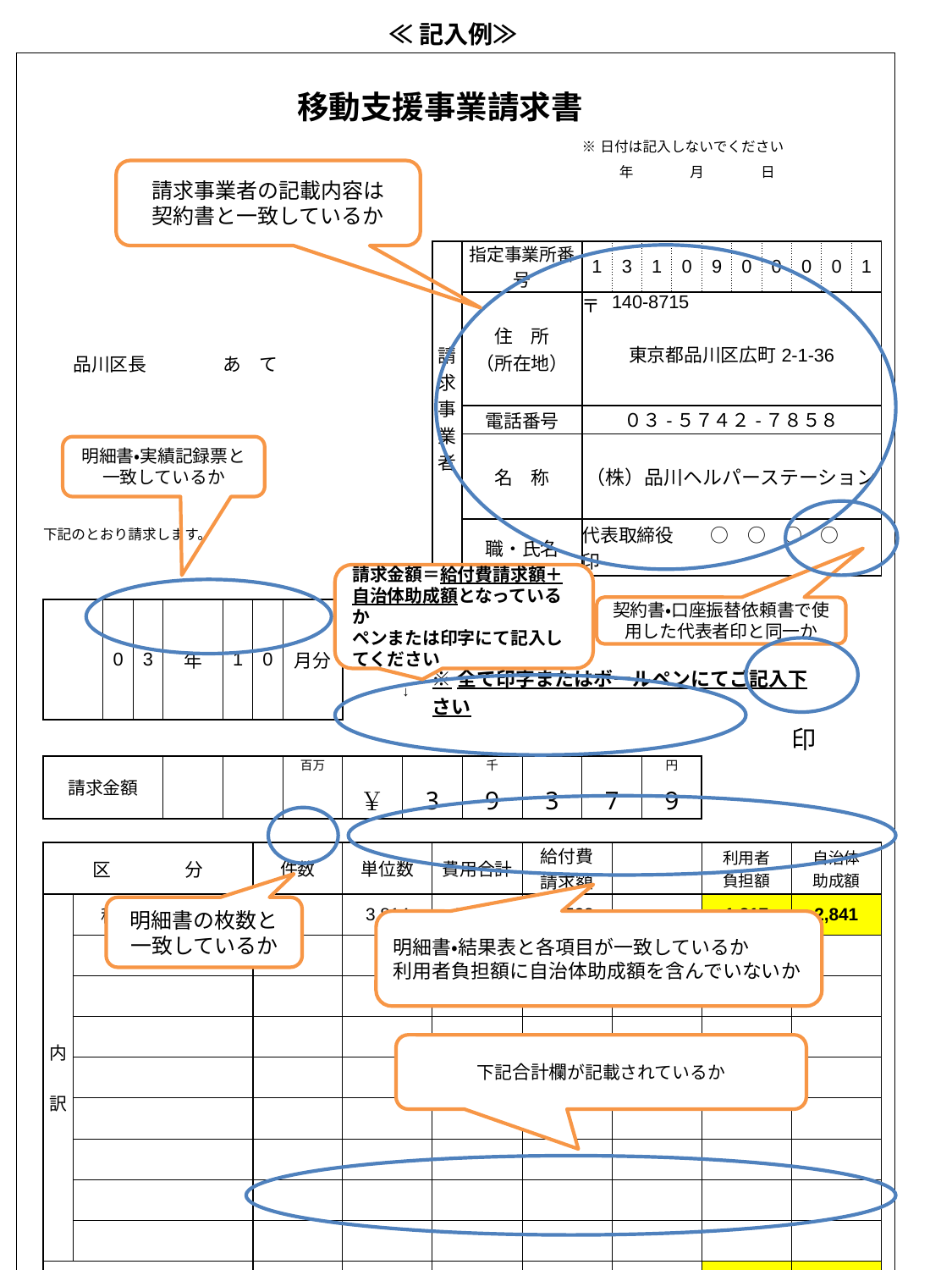

≪記入例≫
|  |  |  |  |  |  |  |  |  |  |  |  |  |  |  |  |  |  |  |  |  |  |  |  |  |  |  |  |  |  |  |
| --- | --- | --- | --- | --- | --- | --- | --- | --- | --- | --- | --- | --- | --- | --- | --- | --- | --- | --- | --- | --- | --- | --- | --- | --- | --- | --- | --- | --- | --- | --- |
|  | 移動支援事業請求書 |  |  |  |  |  |  |  |  |  |  |  |  |  |  |  |  |  |  |  |  |  |  |  |  |  |  |  |  |  |
|  |  |  |  |  |  |  |  |  |  |  |  |  |  |  |  |  |  |  |  |  |  |  |  |  |  |  |  |  |  |  |
|  |  |  |  |  |  |  |  |  |  |  |  |  |  |  |  |  |  |  |  | ※日付は記入しないでください |  |  |  |  |  |  |  |  |  |  |
|  |  |  |  |  |  |  |  |  |  |  |  |  |  |  |  |  |  |  | 年　　　　月　　　　日 |  |  |  |  |  |  |  |  |  |  |  |
|  |  |  |  |  |  |  |  |  |  |  |  |  |  |  |  |  |  |  |  |  |  |  |  |  |  |  |  |  |  |  |
|  |  |  |  |  |  |  |  |  |  |  |  |  |  |  |  |  |  |  |  |  |  |  |  |  |  |  |  |  |  |  |
|  |  |  |  |  |  |  |  |  |  |  |  |  |  |  | 請求事業者 | 指定事業所番号 |  |  |  | 1 | 3 | 1 | 0 | 9 | 0 | 0 | 0 | 0 | 1 |  |
|  |  |  |  |  |  |  |  |  |  |  |  |  |  |  |  | 住　所 （所在地） |  |  |  | 〒 | 140-8715 |  |  |  |  |  |  |  |  |  |
|  |  |  |  |  |  |  |  |  |  |  |  |  |  |  |  |  |  |  |  | 東京都品川区広町2-1-36 |  |  |  |  |  |  |  |  |  |  |
|  |  |  | 品川区長 |  |  |  |  | あ　て |  |  |  |  |  |  |  |  |  |  |  |  |  |  |  |  |  |  |  |  |  |  |
|  |  |  |  |  |  |  |  |  |  |  |  |  |  |  |  |  |  |  |  |  |  |  |  |  |  |  |  |  |  |  |
|  |  |  |  |  |  |  |  |  |  |  |  |  |  |  |  | 電話番号 |  |  |  | ０３-５７４２-７８５８ |  |  |  |  |  |  |  |  |  |  |
|  |  |  |  |  |  |  |  |  |  |  |  |  |  |  |  | 名　称 |  |  |  | （株）品川ヘルパーステーション |  |  |  |  |  |  |  |  |  |  |
|  |  |  |  |  |  |  |  |  |  |  |  |  |  |  |  |  |  |  |  |  |  |  |  |  |  |  |  |  |  |  |
|  |  |  |  |  |  |  |  |  |  |  |  |  |  |  |  |  |  |  |  |  |  |  |  |  |  |  |  |  |  |  |
|  |  | 下記のとおり請求します。 |  |  |  |  |  |  |  |  |  |  |  |  |  | 職・氏名 |  |  |  | 代表取締役　　○　○　○　○　　印 |  |  |  |  |  |  |  |  |  |  |
|  |  |  |  |  |  |  |  |  |  |  |  |  |  |  |  |  |  |  |  |  |  |  |  |  |  |  |  |  |  |  |
|  |  |  |  |  |  |  |  |  |  |  |  |  |  |  |  |  |  |  |  |  |  |  |  |  |  |  |  |  |  |  |
|  |  |  |  | 0 | 3 | 年 |  | 1 | 0 | 月分 |  |  |  |  | ￥3,9379＝36,538+2,841 |  |  |  |  |  |  |  |  |  |  |  |  |  |  |  |
|  |  |  |  |  |  |  |  |  |  |  |  |  |  | ↓ | ※全て印字またはボールペンにてご記入下さい |  |  |  |  |  |  |  |  |  |  |  |  |  |  |  |
|  |  |  |  |  |  |  |  |  |  |  |  |  |  |  |  |  |  |  |  |  |  |  |  |  |  |  | 印 |  |  |  |
|  |  | 請求金額 |  |  |  |  |  |  |  | 百万 |  |  |  |  |  | 千 |  |  |  |  |  | 円 |  |  |  |  |  |  |  |  |
|  |  |  |  |  |  |  |  |  |  |  |  | ￥ |  | 3 |  | 9 |  | 3 |  | 7 |  | 9 |  |  |  |  |  |  |  |  |
|  |  |  |  |  |  |  |  |  |  |  |  |  |  |  |  |  |  |  |  |  |  |  |  |  |  |  |  |  |  |  |
|  |  | 区　　　　分 |  |  |  |  |  |  | 件数 |  |  | 単位数 |  |  | 費用合計 |  |  | 給付費 請求額 |  |  |  |  |  | 利用者 負担額 |  |  | 自治体 助成額 |  |  |  |
|  |  | 内　訳 | 移　動　支　援 |  |  |  |  |  | 1 |  |  | 3,814 |  |  | 40,596 |  |  | 36,538 |  |  |  |  |  | 1,217 |  |  | 2,841 |  |  |  |
|  |  |  |  |  |  |  |  |  |  |  |  |  |  |  |  |  |  |  |  |  |  |  |  |  |  |  |  |  |  |  |
|  |  |  |  |  |  |  |  |  |  |  |  |  |  |  |  |  |  |  |  |  |  |  |  |  |  |  |  |  |  |  |
|  |  |  |  |  |  |  |  |  |  |  |  |  |  |  |  |  |  |  |  |  |  |  |  |  |  |  |  |  |  |  |
|  |  |  |  |  |  |  |  |  |  |  |  |  |  |  |  |  |  |  |  |  |  |  |  |  |  |  |  |  |  |  |
|  |  |  |  |  |  |  |  |  |  |  |  |  |  |  |  |  |  |  |  |  |  |  |  |  |  |  |  |  |  |  |
|  |  |  |  |  |  |  |  |  |  |  |  |  |  |  |  |  |  |  |  |  |  |  |  |  |  |  |  |  |  |  |
|  |  |  |  |  |  |  |  |  |  |  |  |  |  |  |  |  |  |  |  |  |  |  |  |  |  |  |  |  |  |  |
|  |  |  |  |  |  |  |  |  |  |  |  |  |  |  |  |  |  |  |  |  |  |  |  |  |  |  |  |  |  |  |
|  |  | 合　　　計 |  |  |  |  |  |  | 1 |  |  | 3,814 |  |  | 40,596 |  |  | 36,538 |  |  |  |  |  | 1,217 |  |  | 2,841 |  |  |  |
|  |  |  |  |  |  |  |  |  |  |  |  |  |  |  |  |  |  |  |  |  |  |  |  |  |  |  |  |  |  |  |
請求事業者の記載内容は
契約書と一致しているか

明細書・実績記録票と一致しているか

請求金額＝給付費請求額＋自治体助成額となっているか
ペンまたは印字にて記入してください

契約書・口座振替依頼書で使用した代表者印と同一か

明細書の枚数と一致しているか
明細書・結果表と各項目が一致しているか
利用者負担額に自治体助成額を含んでいないか
下記合計欄が記載されているか